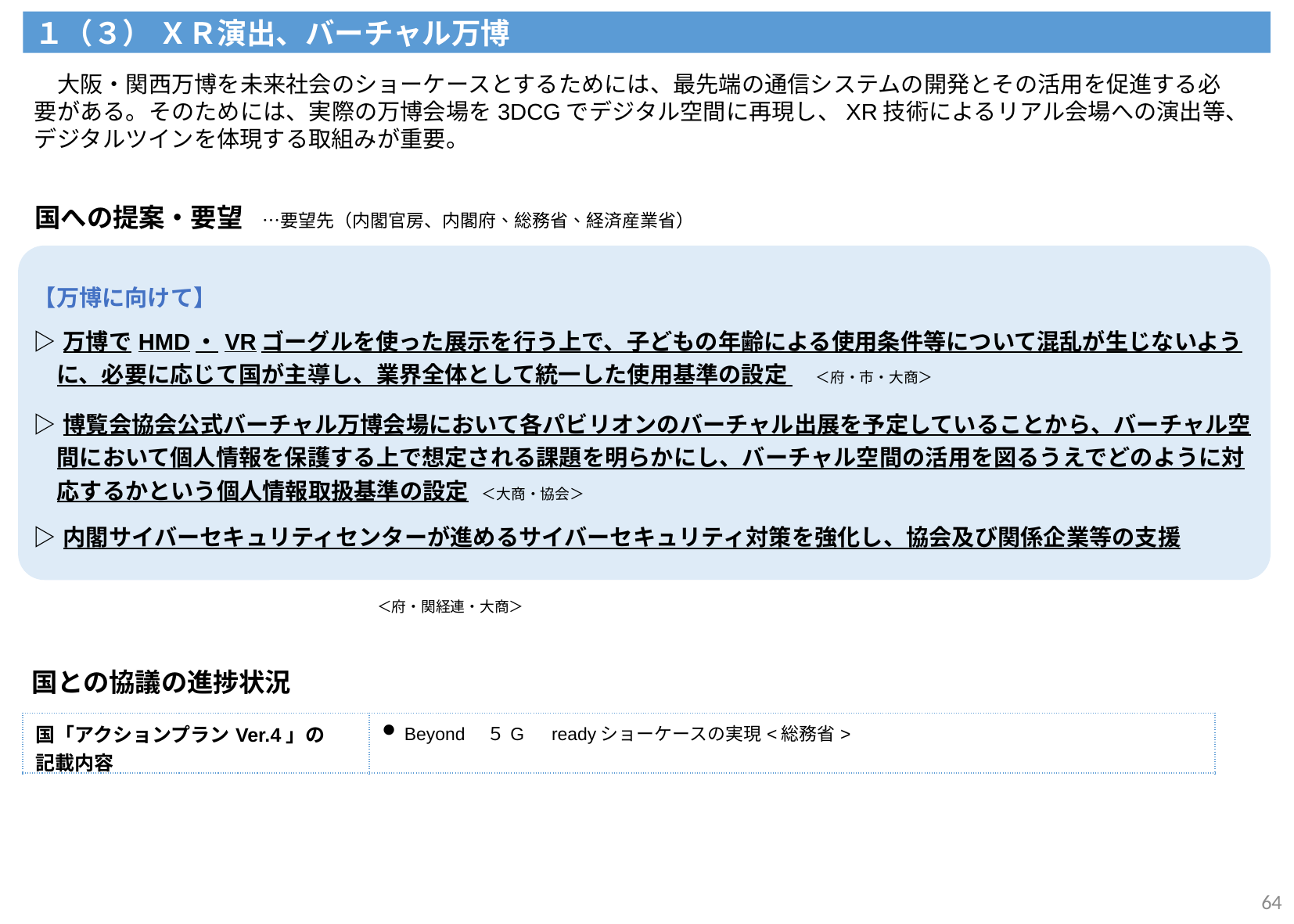

１（３） ＸＲ演出、バーチャル万博
　大阪・関西万博を未来社会のショーケースとするためには、最先端の通信システムの開発とその活用を促進する必要がある。そのためには、実際の万博会場を3DCGでデジタル空間に再現し、XR技術によるリアル会場への演出等、デジタルツインを体現する取組みが重要。
国への提案・要望　…要望先（内閣官房、内閣府、総務省、経済産業省）

| 【万博に向けて】 ▷万博でHMD・VRゴーグルを使った展示を行う上で、子どもの年齢による使用条件等について混乱が生じないように、必要に応じて国が主導し、業界全体として統一した使用基準の設定 　＜府・市・大商＞ ▷博覧会協会公式バーチャル万博会場において各パビリオンのバーチャル出展を予定していることから、バーチャル空間において個人情報を保護する上で想定される課題を明らかにし、バーチャル空間の活用を図るうえでどのように対応するかという個人情報取扱基準の設定　＜大商・協会＞ ▷内閣サイバーセキュリティセンターが進めるサイバーセキュリティ対策を強化し、協会及び関係企業等の支援　 　　　　　　　　　　　　　　　　　　　　　　　　　　　　　　　　　　　　　　　　　　　　　　　　　　　　　　　　　　　　　　　　　　　＜府・関経連・大商＞ |
| --- |
国との協議の進捗状況
| 国「アクションプランVer.4」の 記載内容 | Beyond　５G　readyショーケースの実現<総務省> |
| --- | --- |

64